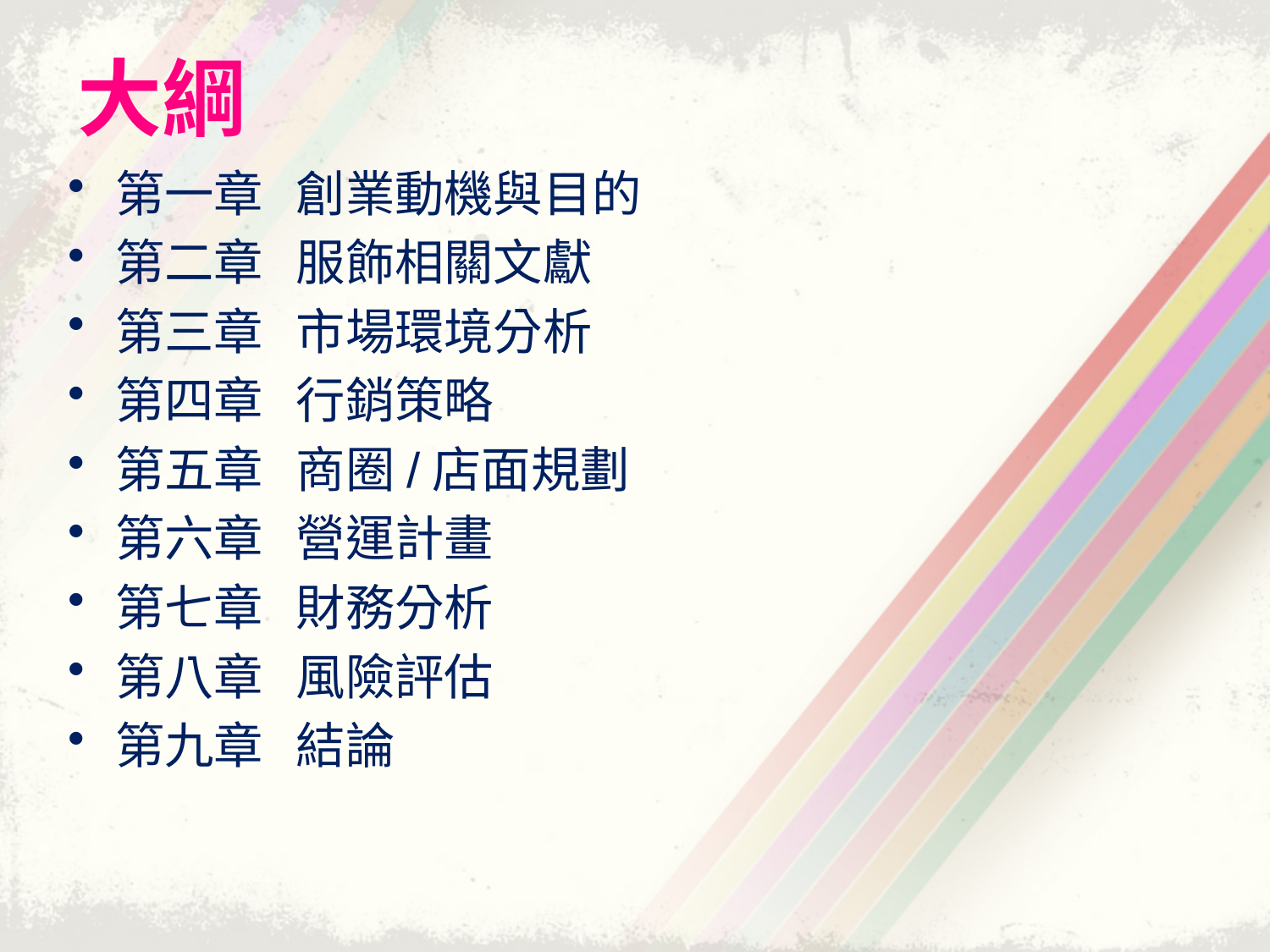

# 大綱
第一章   創業動機與目的
第二章   服飾相關文獻
第三章   市場環境分析
第四章   行銷策略
第五章   商圈/店面規劃
第六章   營運計畫
第七章   財務分析
第八章   風險評估
第九章   結論